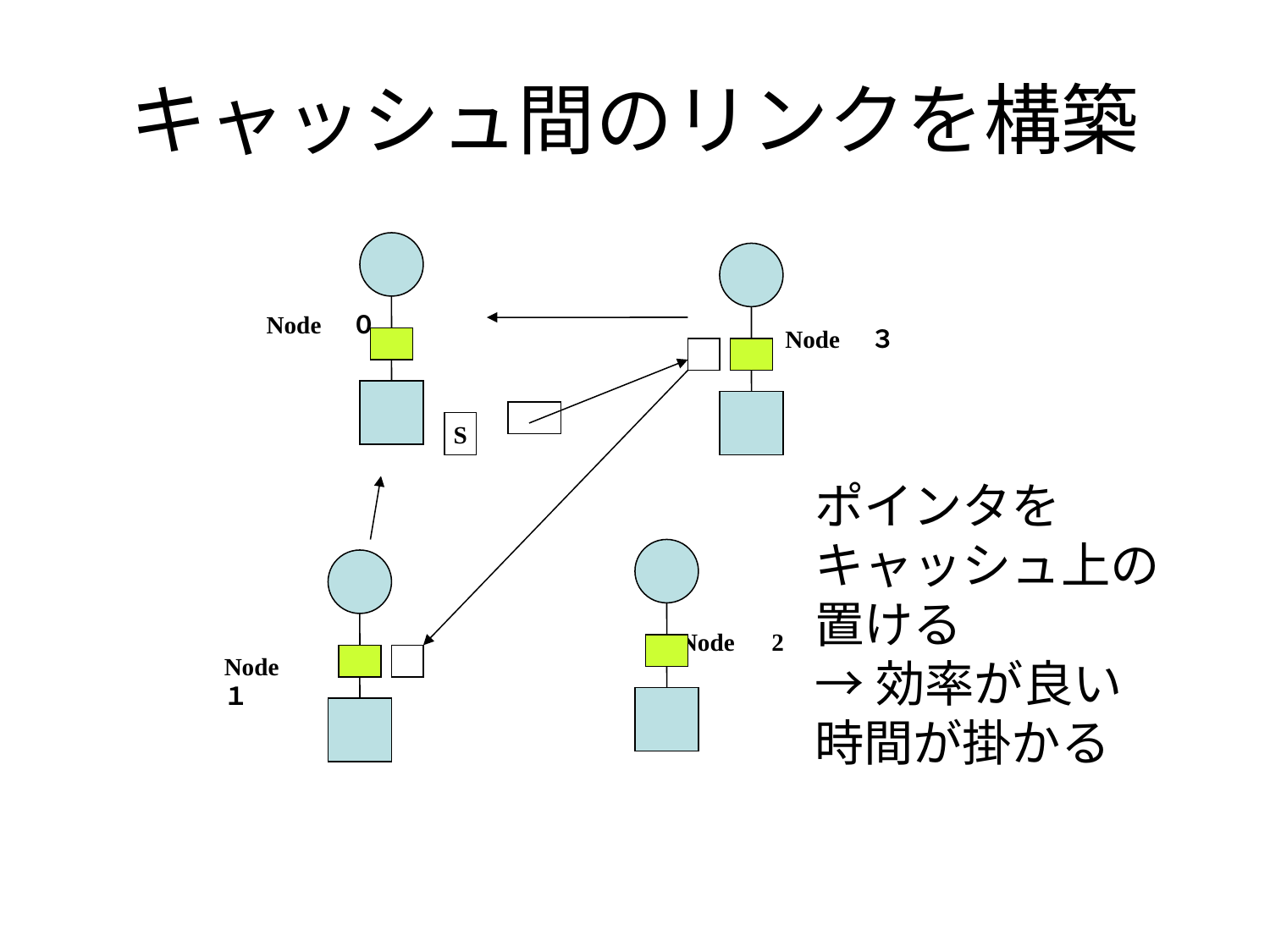

# キャッシュ間のリンクを構築

Node　０

Node　３

S
ポインタをキャッシュ上の置ける
→効率が良い
時間が掛かる

Node　2
Node　１